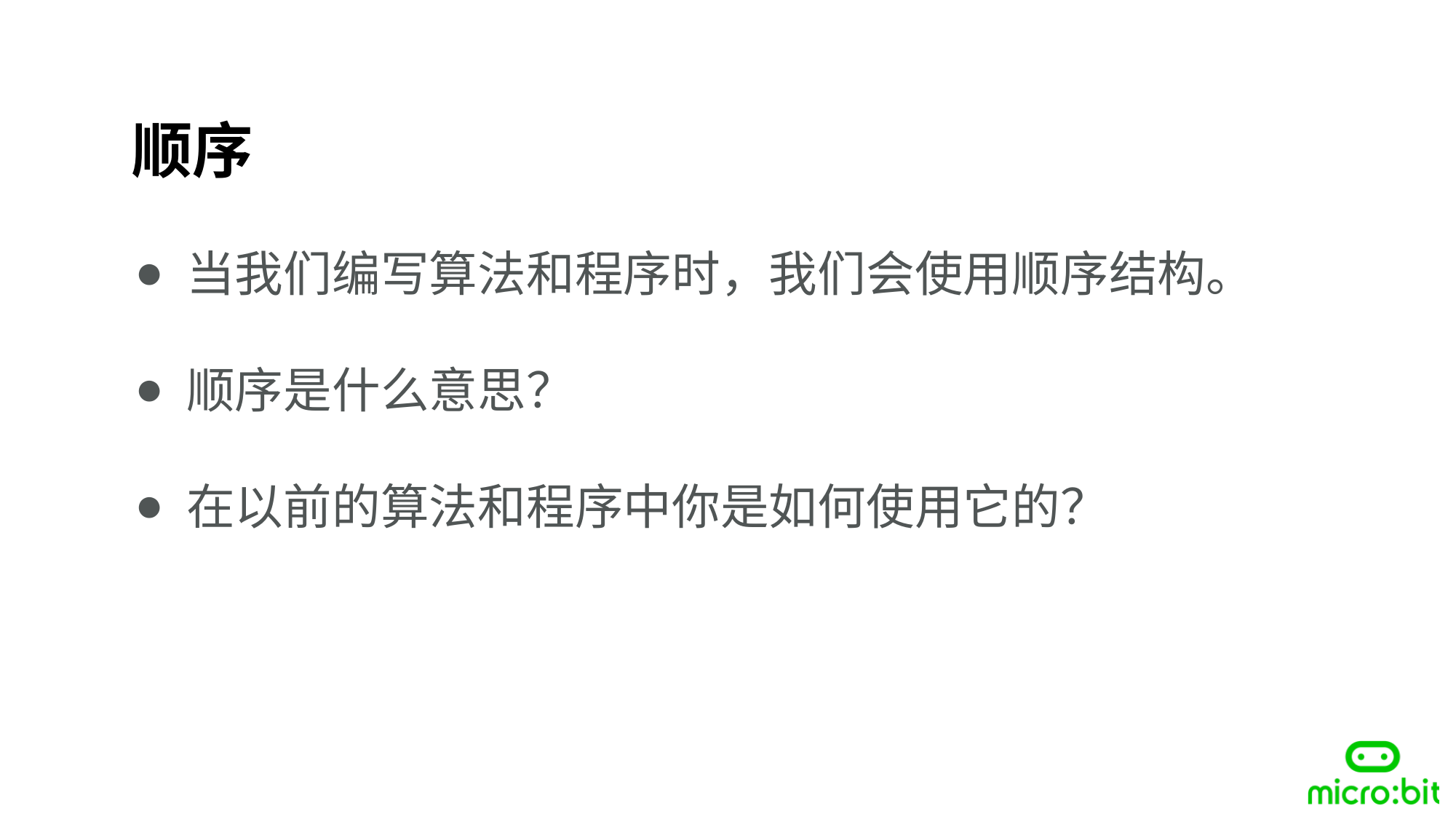

顺序

当我们编写算法和程序时，我们会使用顺序结构。

顺序是什么意思？

在以前的算法和程序中你是如何使用它的？